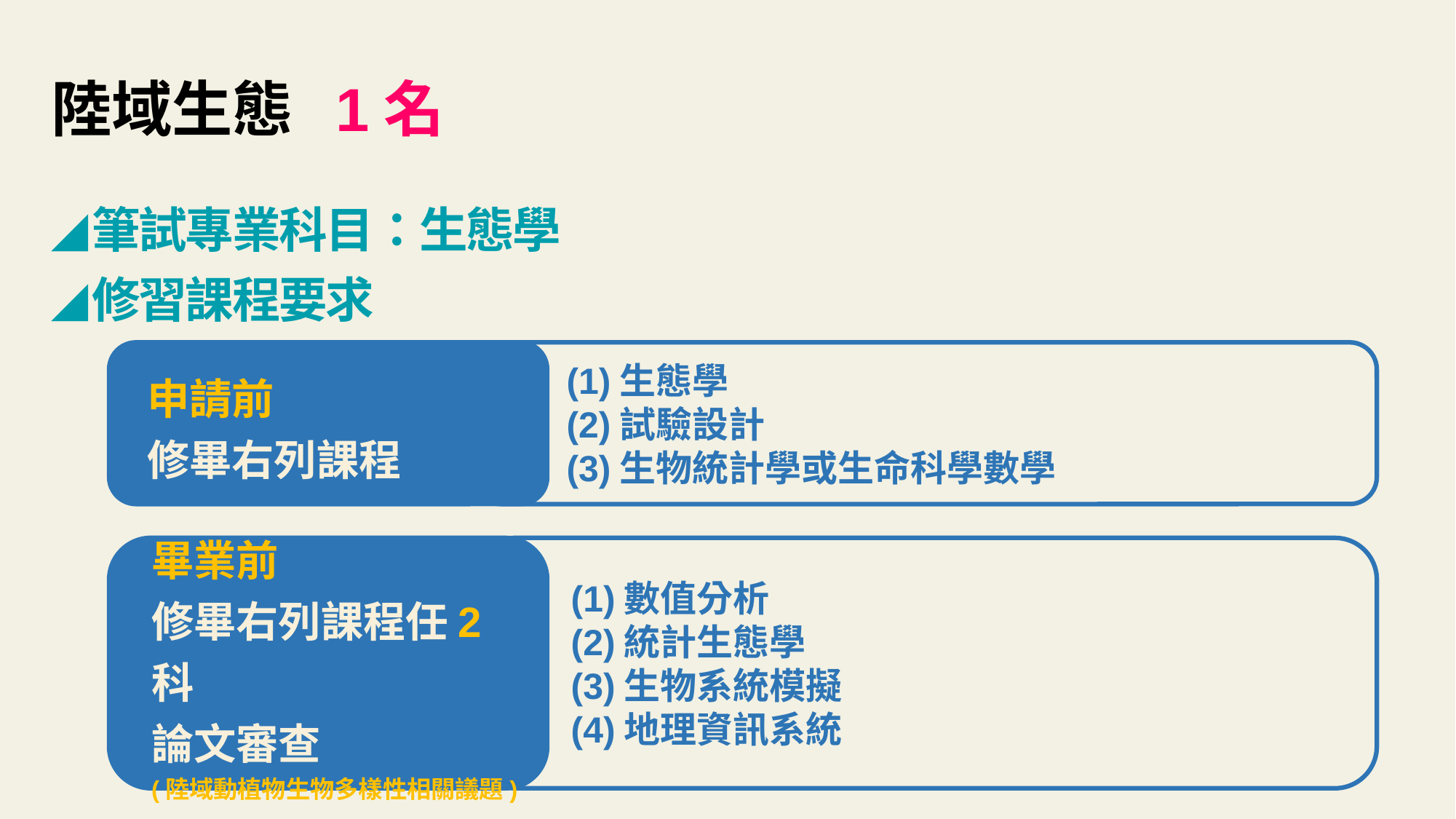

陸域生態  1名
筆試專業科目：生態學
修習課程要求
申請前
修畢右列課程
(1)生態學
(2)試驗設計
(3)生物統計學或生命科學數學
畢業前
修畢右列課程任2科
論文審查
(陸域動植物生物多樣性相關議題)
(1)數值分析
(2)統計生態學
(3)生物系統模擬
(4)地理資訊系統